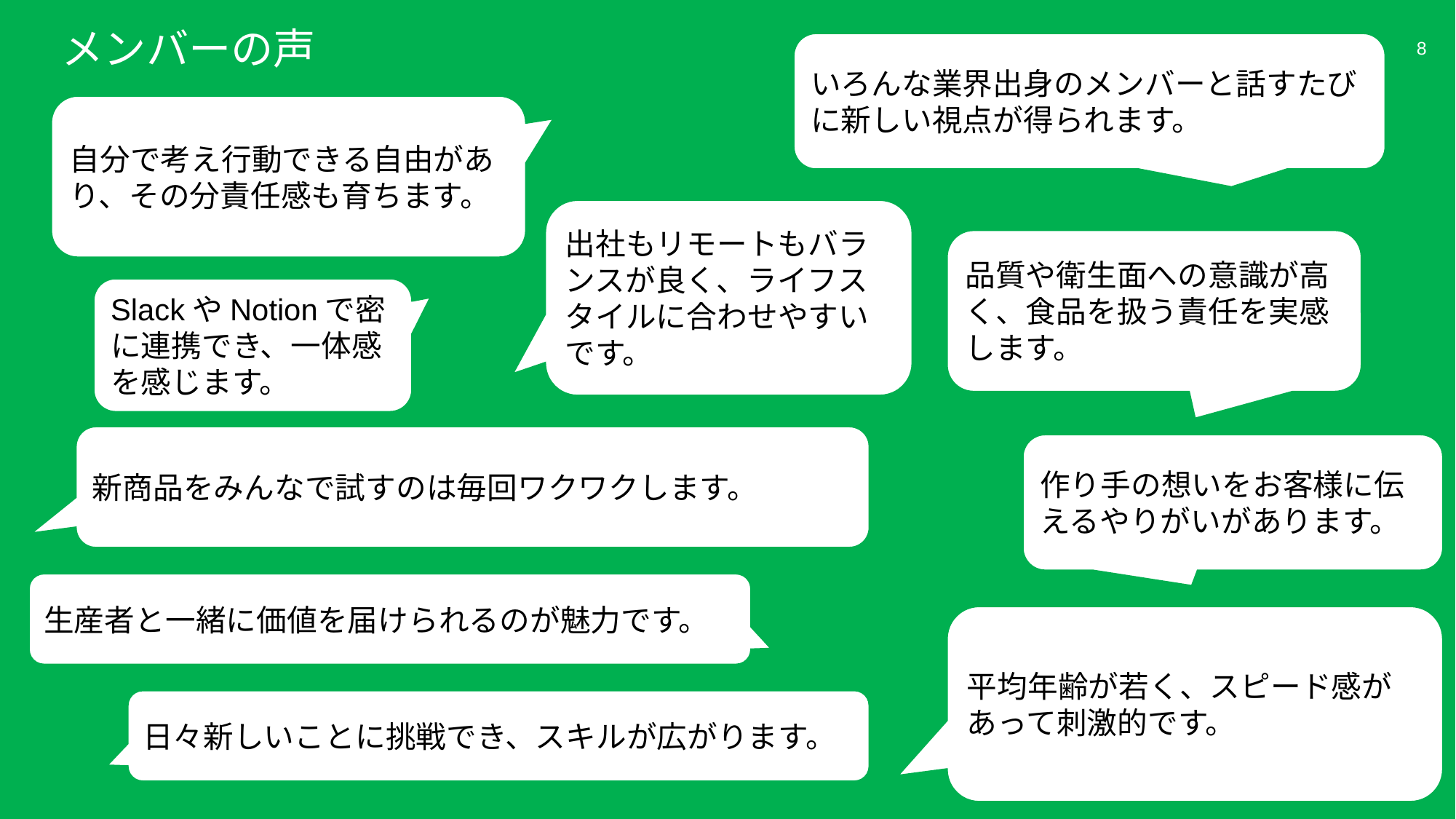

メンバーの声
8
いろんな業界出身のメンバーと話すたびに新しい視点が得られます。
自分で考え行動できる自由があり、その分責任感も育ちます。
出社もリモートもバランスが良く、ライフスタイルに合わせやすいです。
品質や衛生面への意識が高く、食品を扱う責任を実感します。
SlackやNotionで密に連携でき、一体感を感じます。
新商品をみんなで試すのは毎回ワクワクします。
作り手の想いをお客様に伝えるやりがいがあります。
生産者と一緒に価値を届けられるのが魅力です。
平均年齢が若く、スピード感があって刺激的です。
日々新しいことに挑戦でき、スキルが広がります。